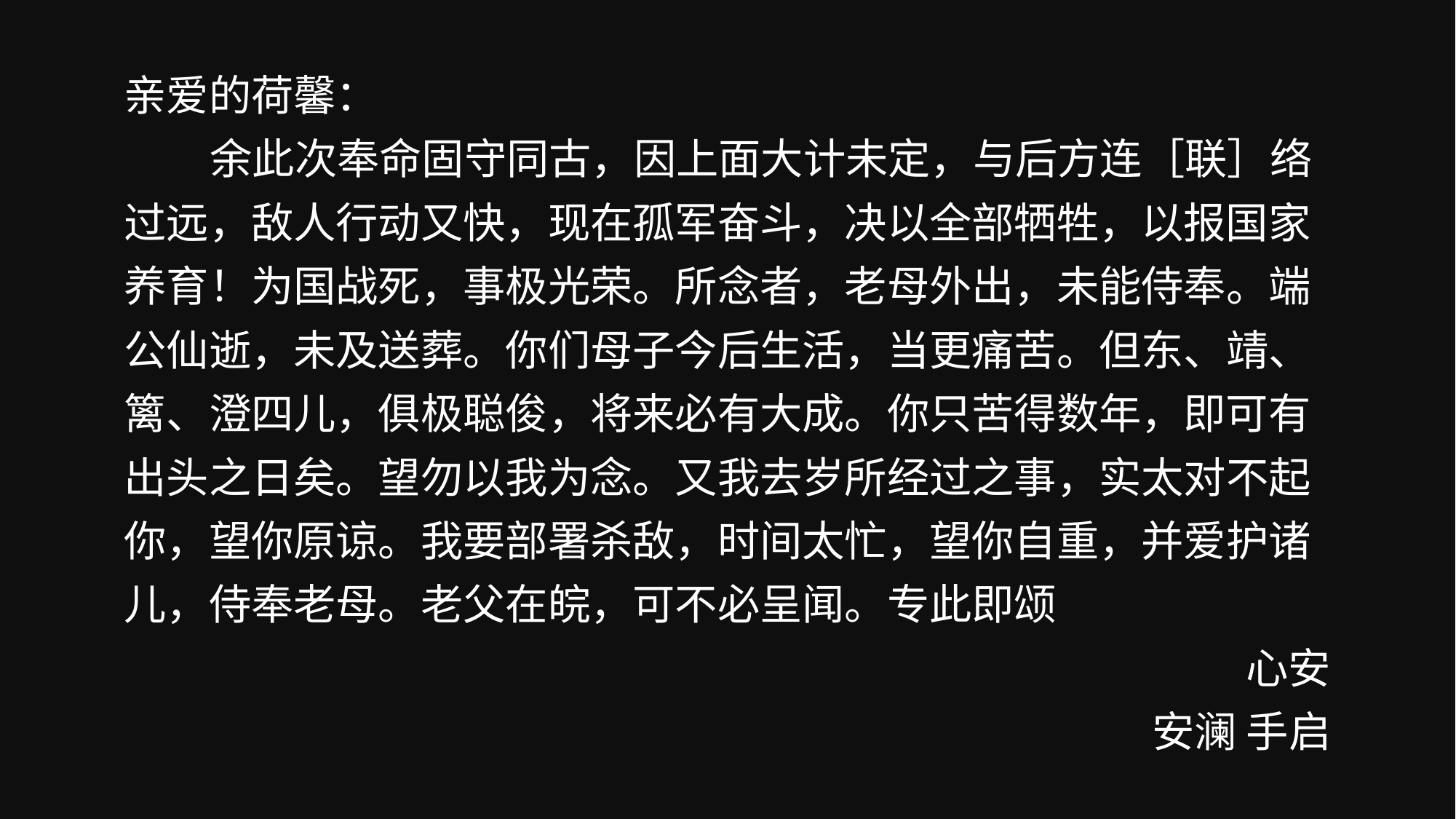

亲爱的荷馨：
        余此次奉命固守同古，因上面大计未定，与后方连［联］络过远，敌人行动又快，现在孤军奋斗，决以全部牺牲，以报国家养育！为国战死，事极光荣。所念者，老母外出，未能侍奉。端公仙逝，未及送葬。你们母子今后生活，当更痛苦。但东、靖、篱、澄四儿，俱极聪俊，将来必有大成。你只苦得数年，即可有出头之日矣。望勿以我为念。又我去岁所经过之事，实太对不起你，望你原谅。我要部署杀敌，时间太忙，望你自重，并爱护诸儿，侍奉老母。老父在皖，可不必呈闻。专此即颂
心安
安澜 手启